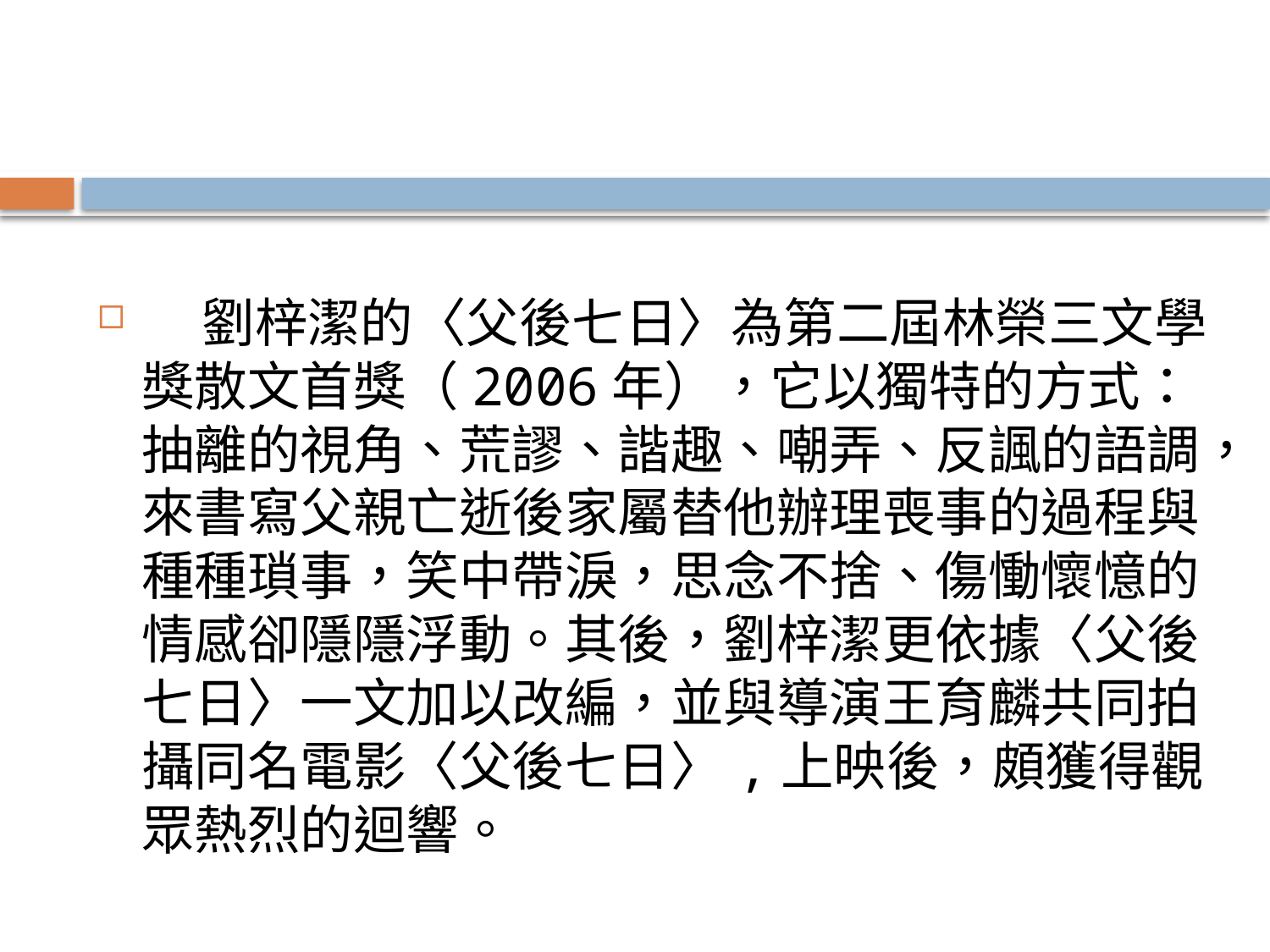

#
    劉梓潔的〈父後七日〉為第二屆林榮三文學獎散文首獎（2006年），它以獨特的方式：抽離的視角、荒謬、諧趣、嘲弄、反諷的語調，來書寫父親亡逝後家屬替他辦理喪事的過程與種種瑣事，笑中帶淚，思念不捨、傷慟懷憶的情感卻隱隱浮動。其後，劉梓潔更依據〈父後七日〉一文加以改編，並與導演王育麟共同拍攝同名電影〈父後七日〉,上映後，頗獲得觀眾熱烈的迴響。